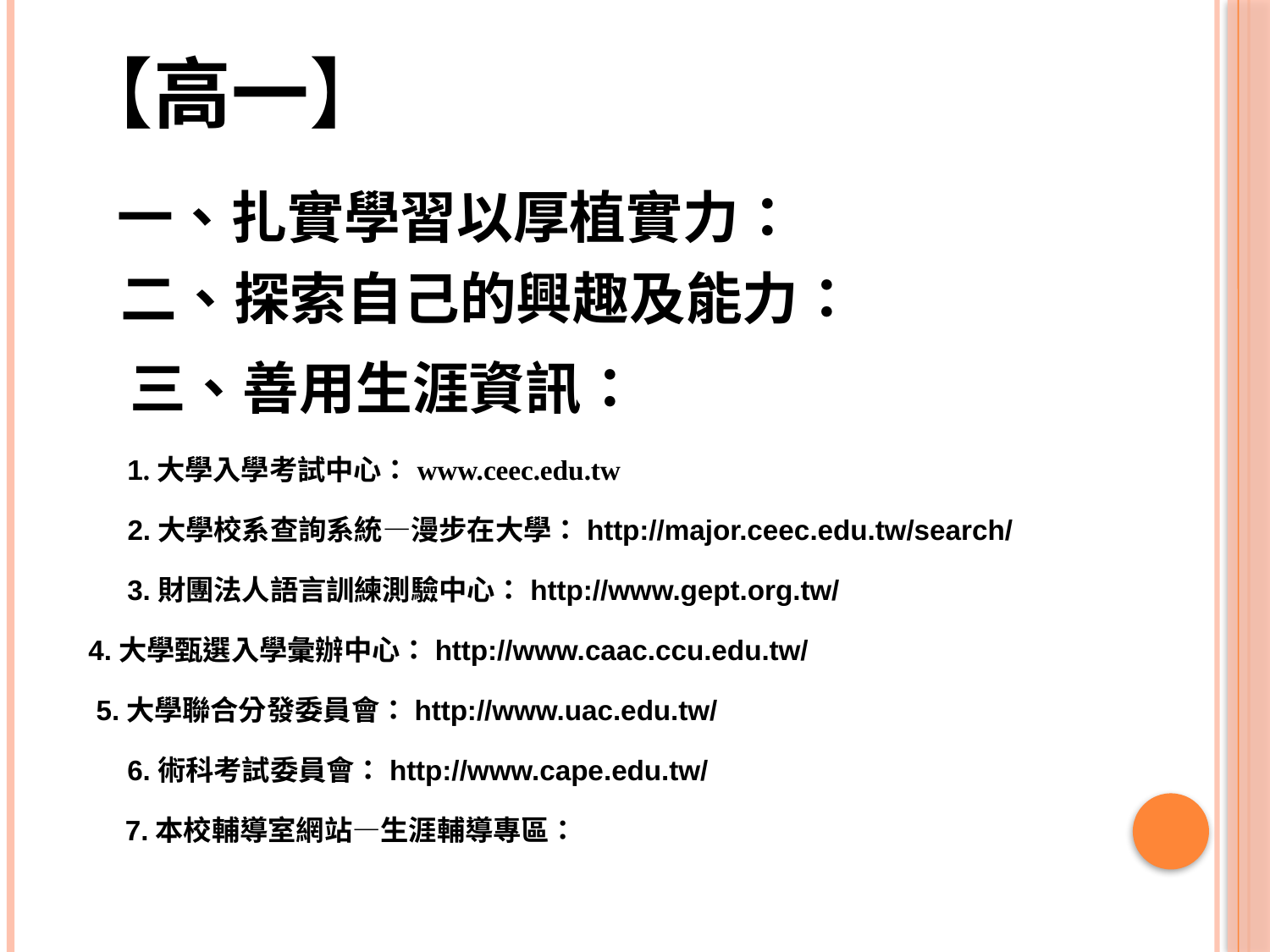

# 【高一】
一、扎實學習以厚植實力：
二、探索自己的興趣及能力：
三、善用生涯資訊：
1.大學入學考試中心：www.ceec.edu.tw
2.大學校系查詢系統—漫步在大學：http://major.ceec.edu.tw/search/
3.財團法人語言訓練測驗中心：http://www.gept.org.tw/
4.大學甄選入學彙辦中心：http://www.caac.ccu.edu.tw/
5.大學聯合分發委員會：http://www.uac.edu.tw/
6.術科考試委員會：http://www.cape.edu.tw/
7.本校輔導室網站—生涯輔導專區：